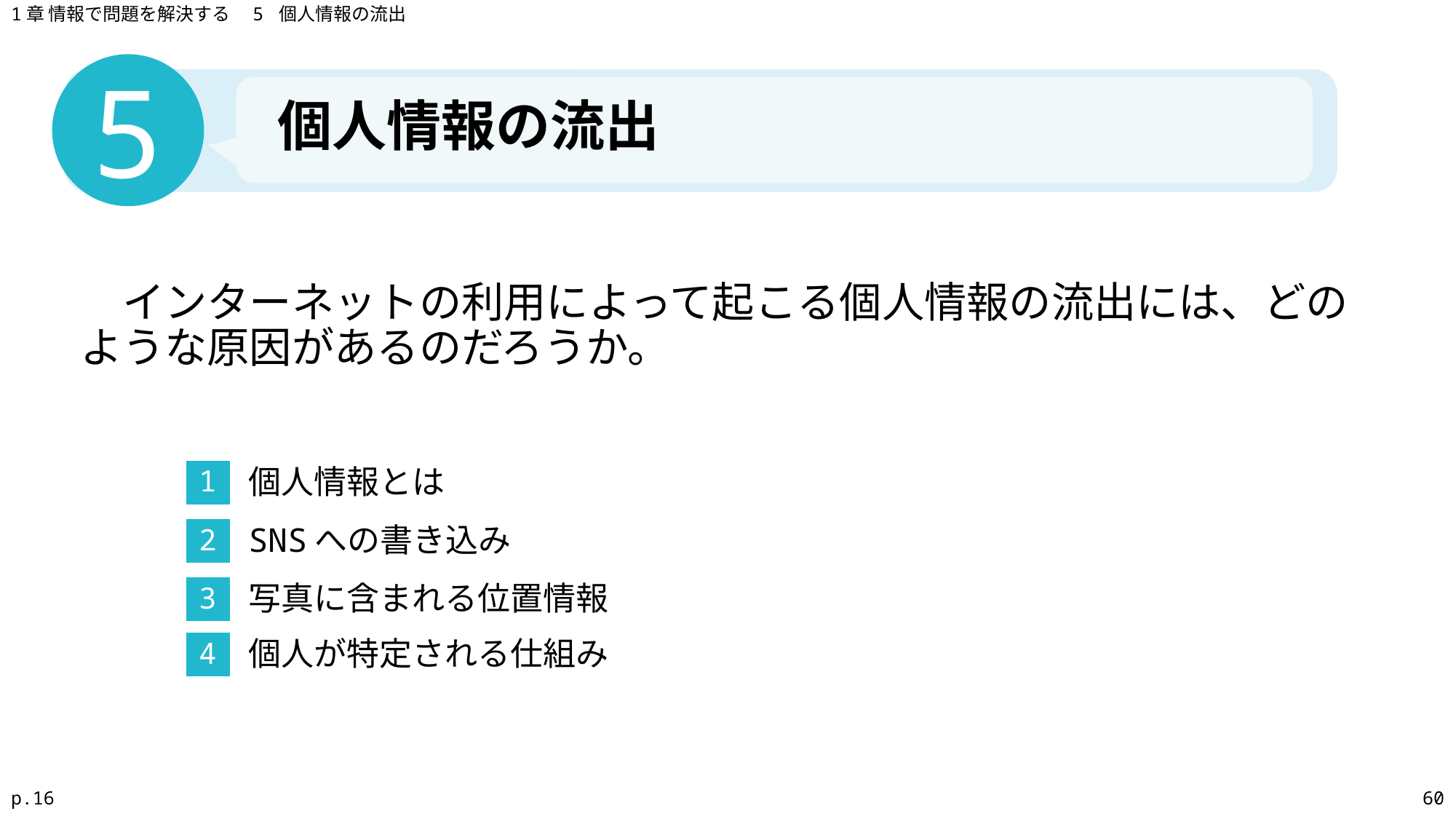

1章 情報で問題を解決する　5 個人情報の流出
5
個人情報の流出
　インターネットの利用によって起こる個人情報の流出には、どのような原因があるのだろうか。
個人情報とは
1
SNSへの書き込み
2
写真に含まれる位置情報
3
個人が特定される仕組み
4
p.16
60